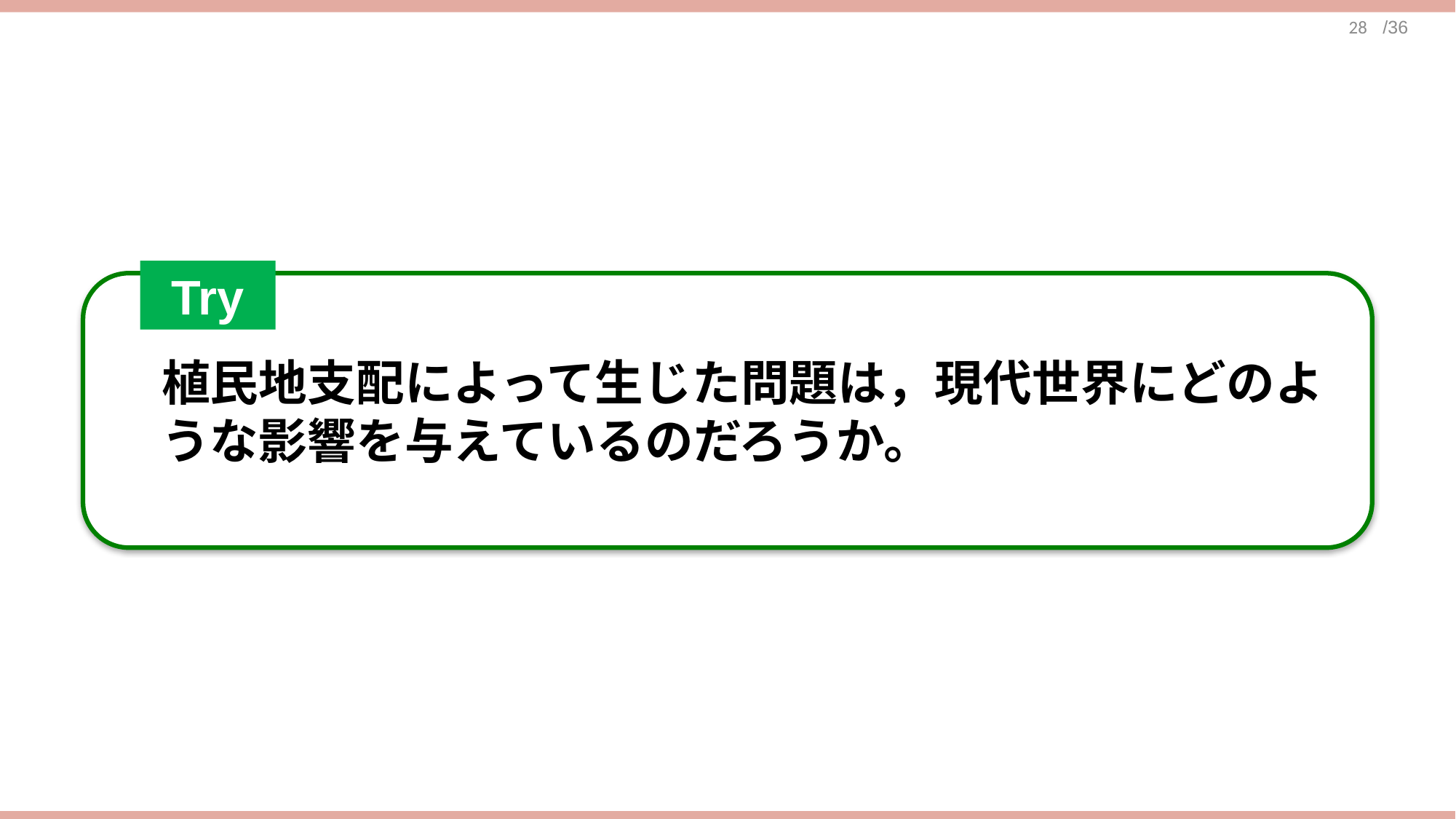

Try
植民地支配によって生じた問題は，現代世界にどのような影響を与えているのだろうか。